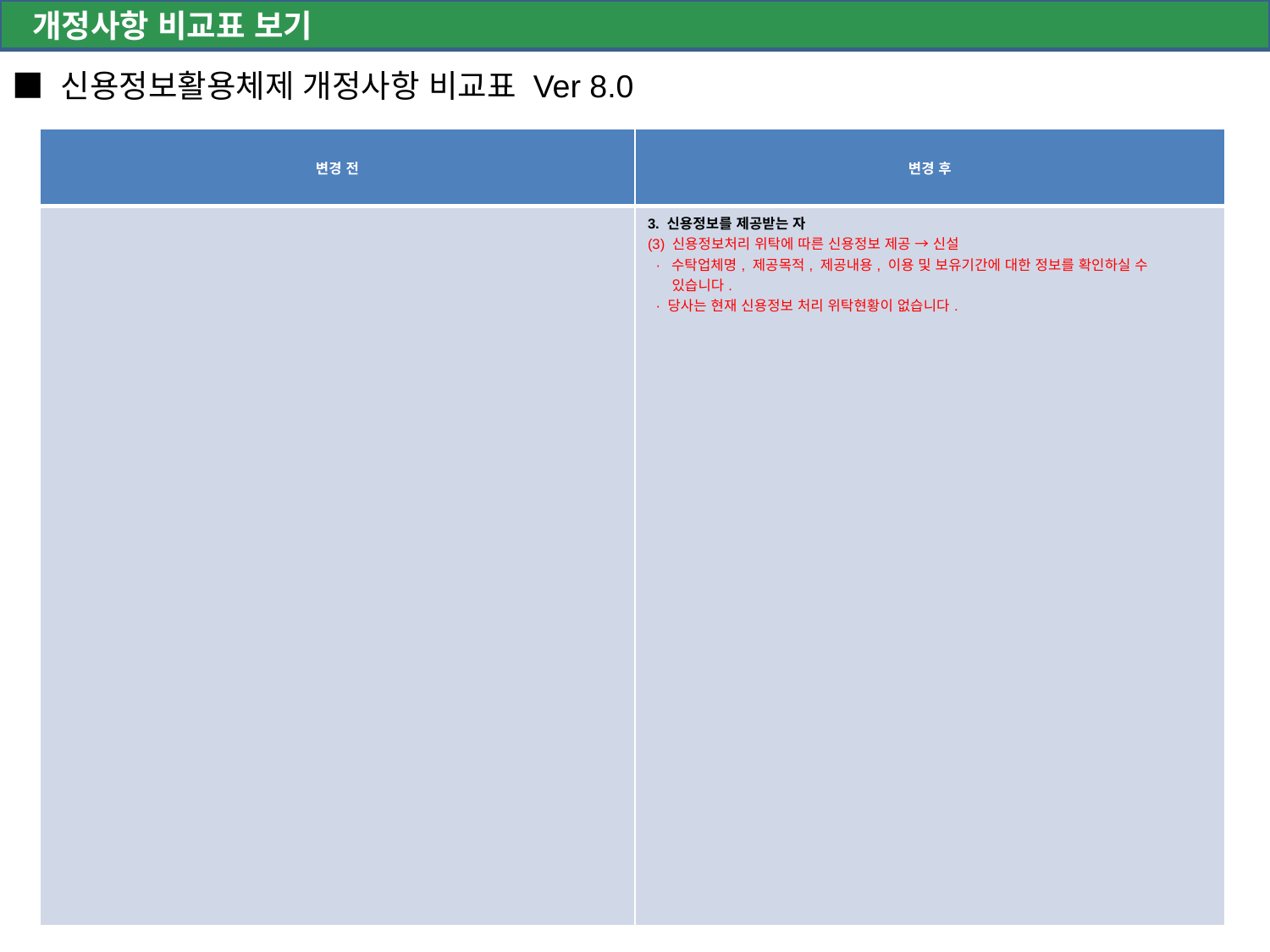

개정사항 비교표 보기
■ 신용정보활용체제 개정사항 비교표 Ver 8.0
| 변경 전 | 변경 후 |
| --- | --- |
|  | 3. 신용정보를 제공받는 자 (3) 신용정보처리 위탁에 따른 신용정보 제공 → 신설 · 수탁업체명, 제공목적, 제공내용, 이용 및 보유기간에 대한 정보를 확인하실 수 있습니다. · 당사는 현재 신용정보 처리 위탁현황이 없습니다. |